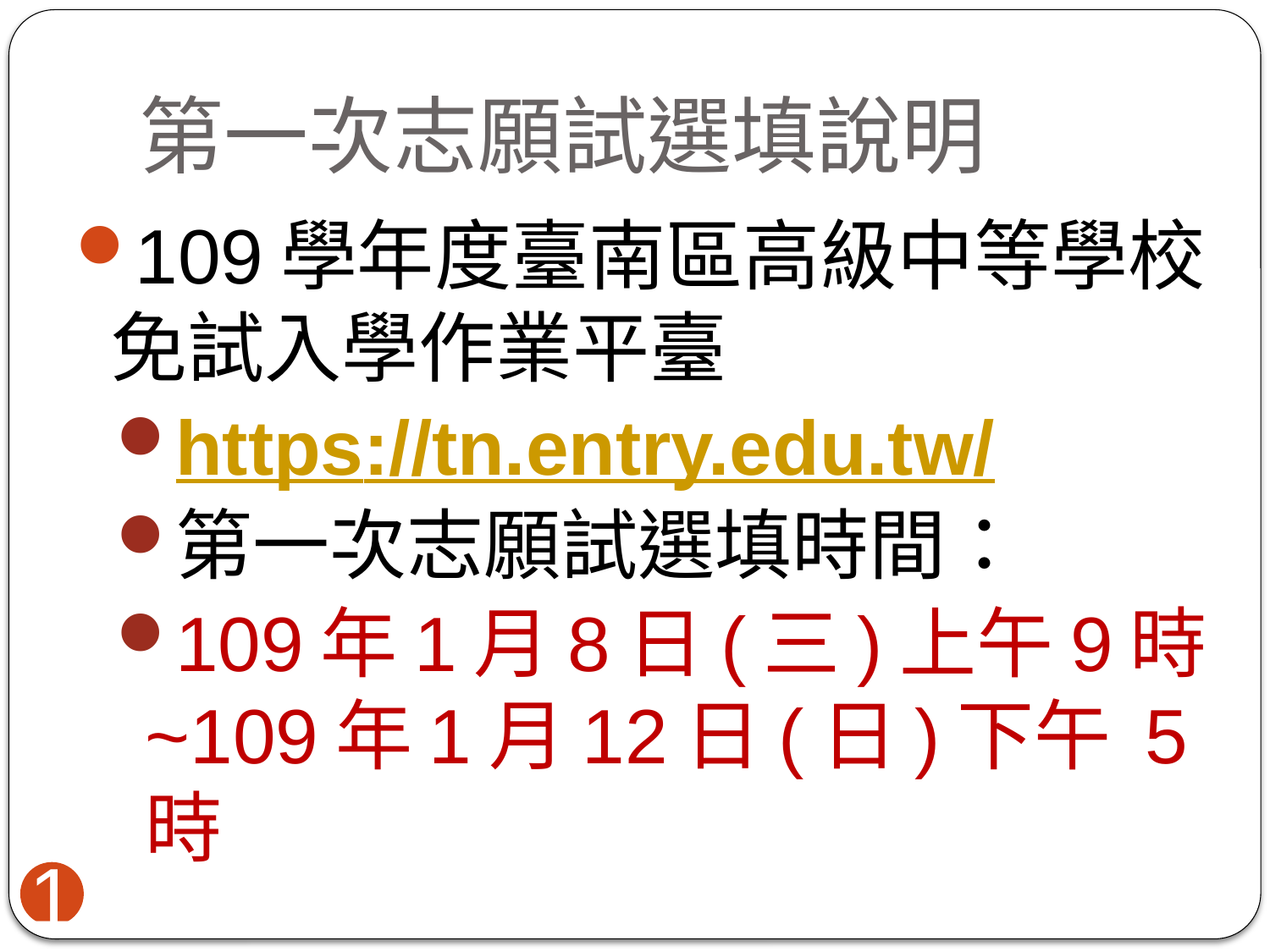

# 第一次志願試選填說明
109學年度臺南區高級中等學校免試入學作業平臺
https://tn.entry.edu.tw/
第一次志願試選填時間：
109年1月8日(三)上午9時~109年1月12日(日)下午 5 時

1